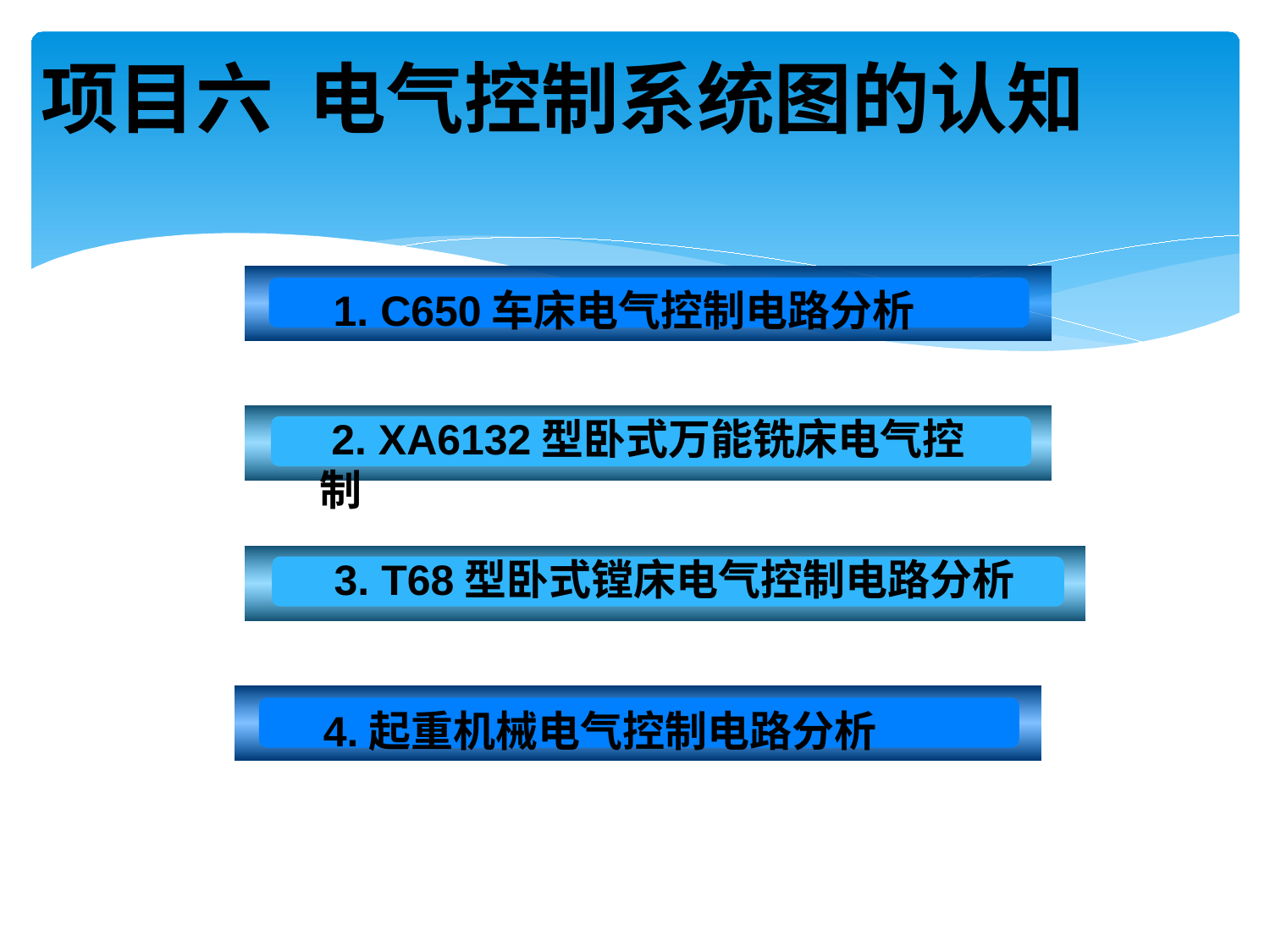

# 项目六  电气控制系统图的认知

 1. C650车床电气控制电路分析

 2. XA6132型卧式万能铣床电气控制

 3. T68型卧式镗床电气控制电路分析

 4.起重机械电气控制电路分析